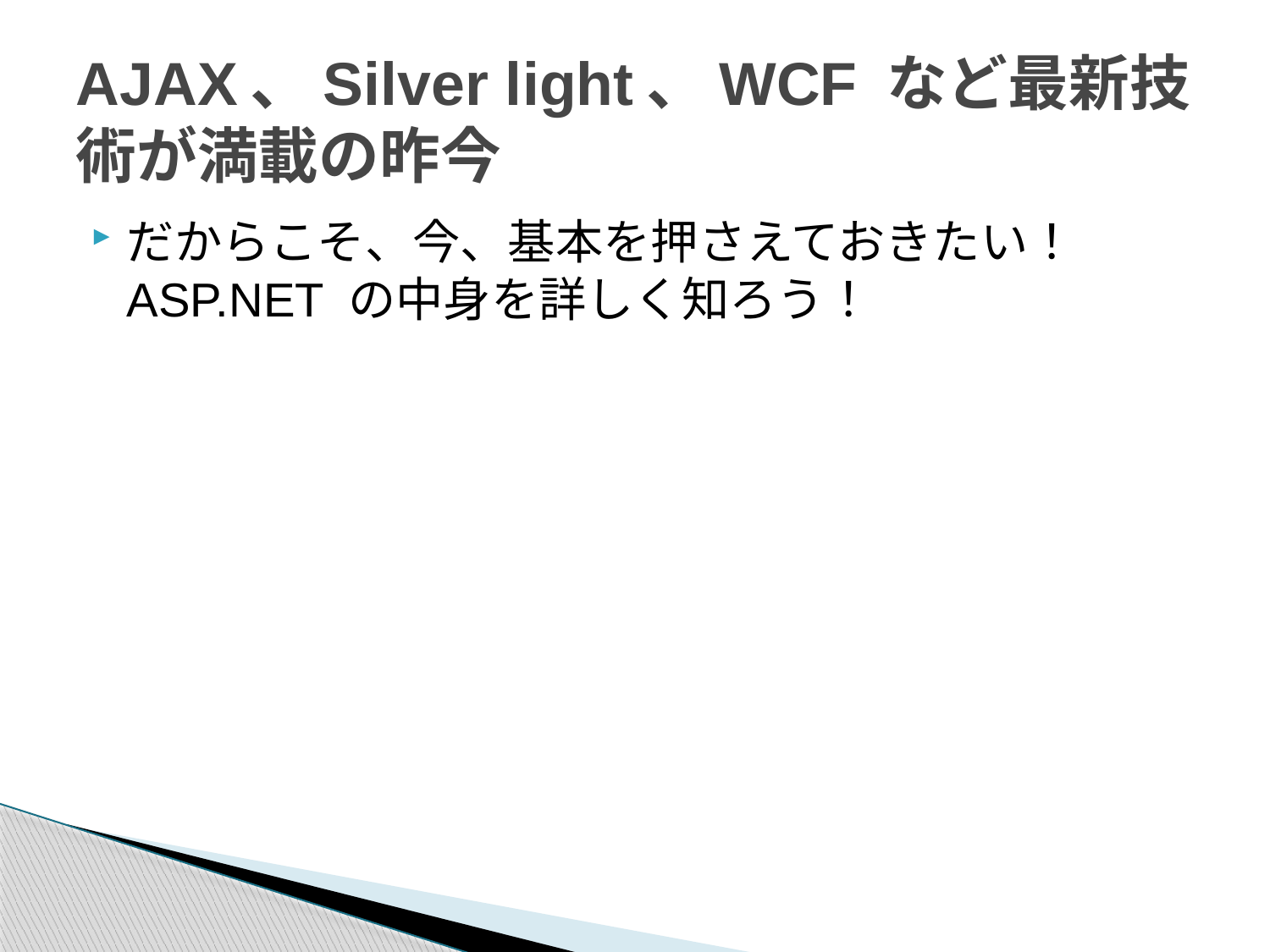

# AJAX、Silver light、WCF など最新技術が満載の昨今
だからこそ、今、基本を押さえておきたい！
ASP.NET の中身を詳しく知ろう！